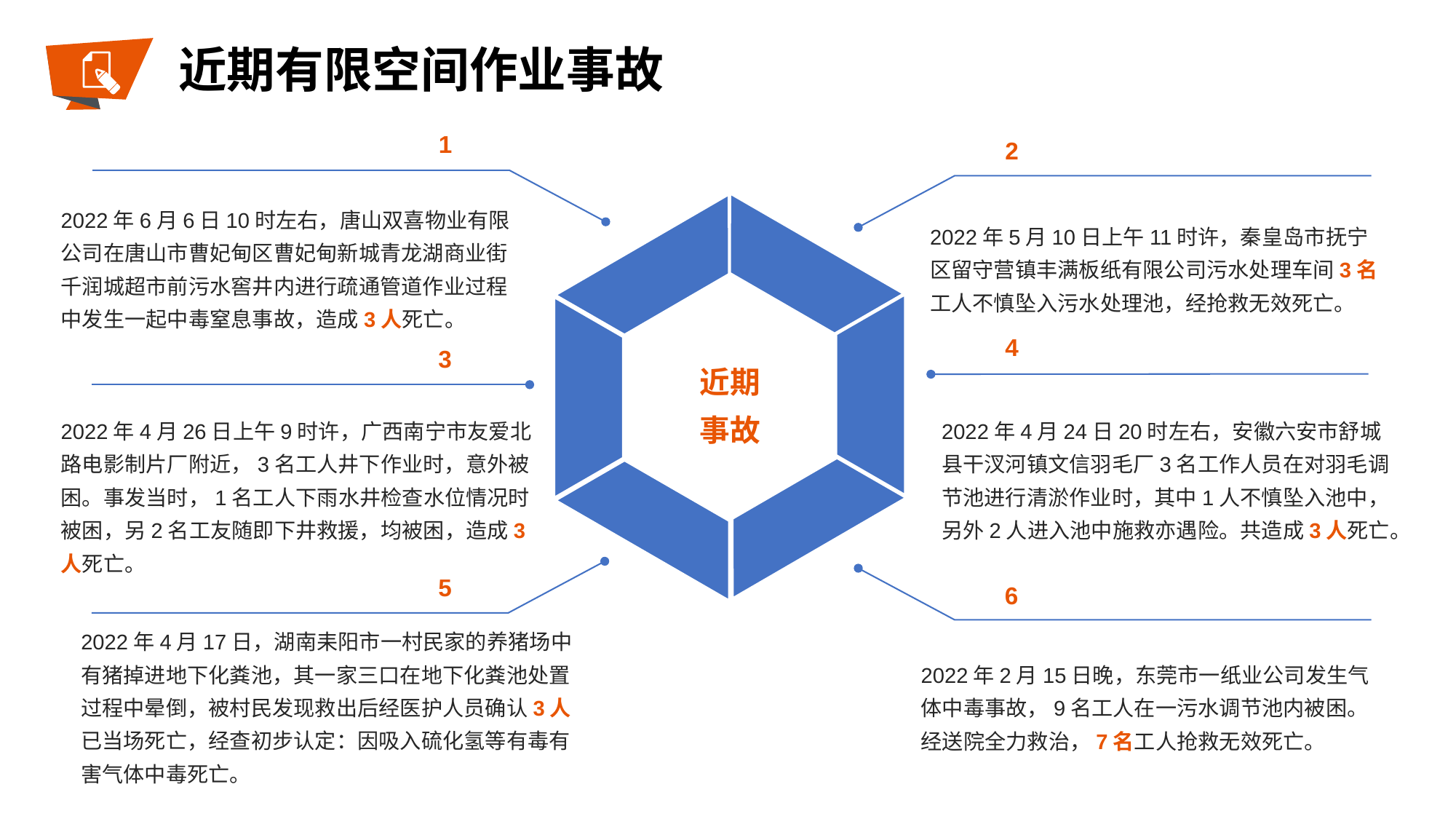

近期有限空间作业事故

1
2022年6月6日10时左右，唐山双喜物业有限公司在唐山市曹妃甸区曹妃甸新城青龙湖商业街千润城超市前污水窖井内进行疏通管道作业过程中发生一起中毒窒息事故，造成3人死亡。
2
2022年5月10日上午11时许，秦皇岛市抚宁区留守营镇丰满板纸有限公司污水处理车间3名工人不慎坠入污水处理池，经抢救无效死亡。

4
2022年4月24日20时左右，安徽六安市舒城县干汊河镇文信羽毛厂3名工作人员在对羽毛调节池进行清淤作业时，其中1人不慎坠入池中，另外2人进入池中施救亦遇险。共造成3人死亡。
3
2022年4月26日上午9时许，广西南宁市友爱北路电影制片厂附近，3名工人井下作业时，意外被困。事发当时，1名工人下雨水井检查水位情况时被困，另2名工友随即下井救援，均被困，造成3人死亡。
近期
事故

5
2022年4月17日，湖南耒阳市一村民家的养猪场中有猪掉进地下化粪池，其一家三口在地下化粪池处置过程中晕倒，被村民发现救出后经医护人员确认3人已当场死亡，经查初步认定：因吸入硫化氢等有毒有害气体中毒死亡。
6
2022年2月15日晚，东莞市一纸业公司发生气体中毒事故，9名工人在一污水调节池内被困。经送院全力救治，7名工人抢救无效死亡。